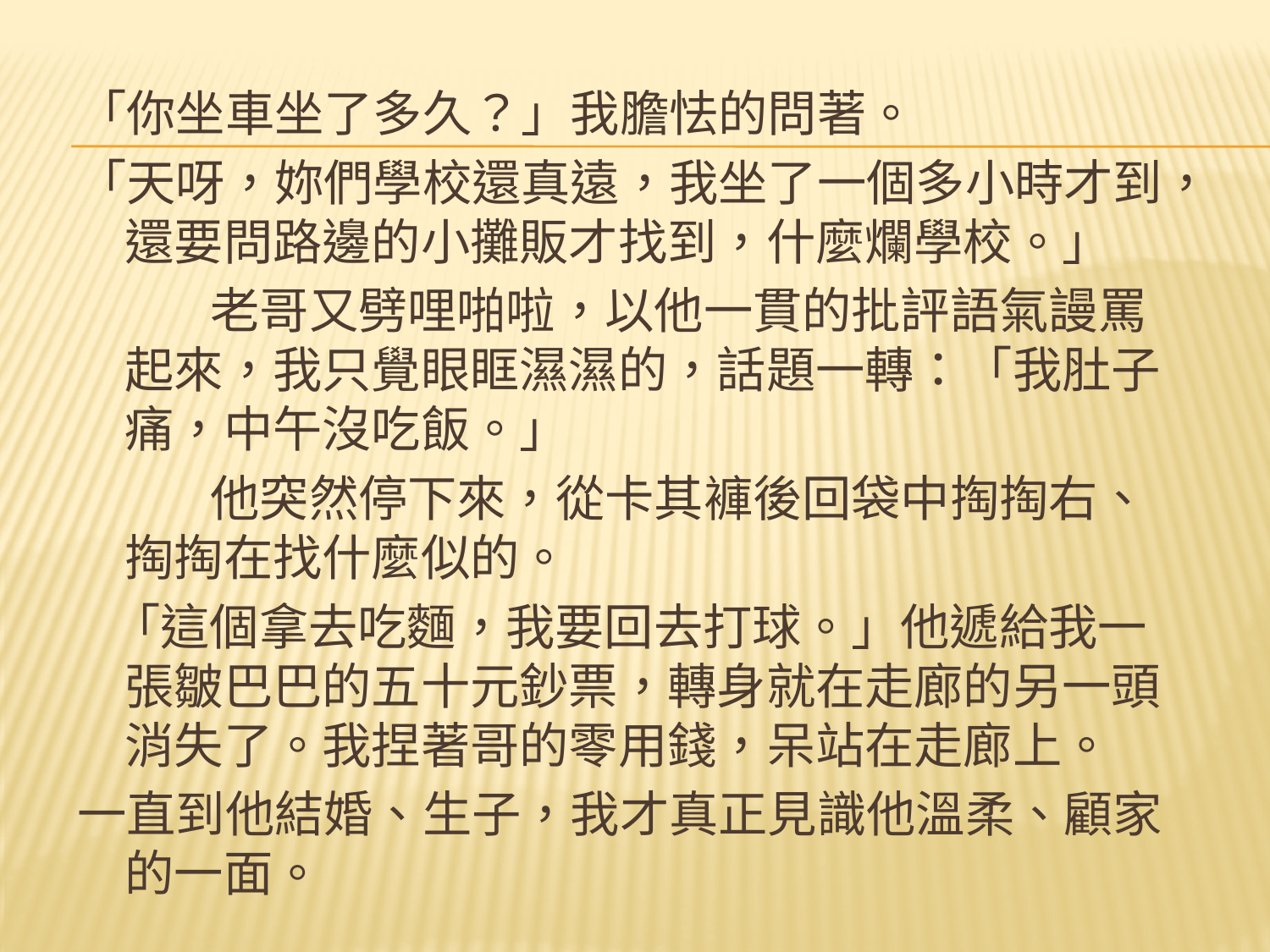

「你坐車坐了多久？」我膽怯的問著。
「天呀，妳們學校還真遠，我坐了一個多小時才到，還要問路邊的小攤販才找到，什麼爛學校。」
           老哥又劈哩啪啦，以他一貫的批評語氣謾罵起來，我只覺眼眶濕濕的，話題一轉：「我肚子痛，中午沒吃飯。」
           他突然停下來，從卡其褲後回袋中掏掏右、掏掏在找什麼似的。
  「這個拿去吃麵，我要回去打球。」他遞給我一張皺巴巴的五十元鈔票，轉身就在走廊的另一頭消失了。我捏著哥的零用錢，呆站在走廊上。
一直到他結婚、生子，我才真正見識他溫柔、顧家的一面。

#